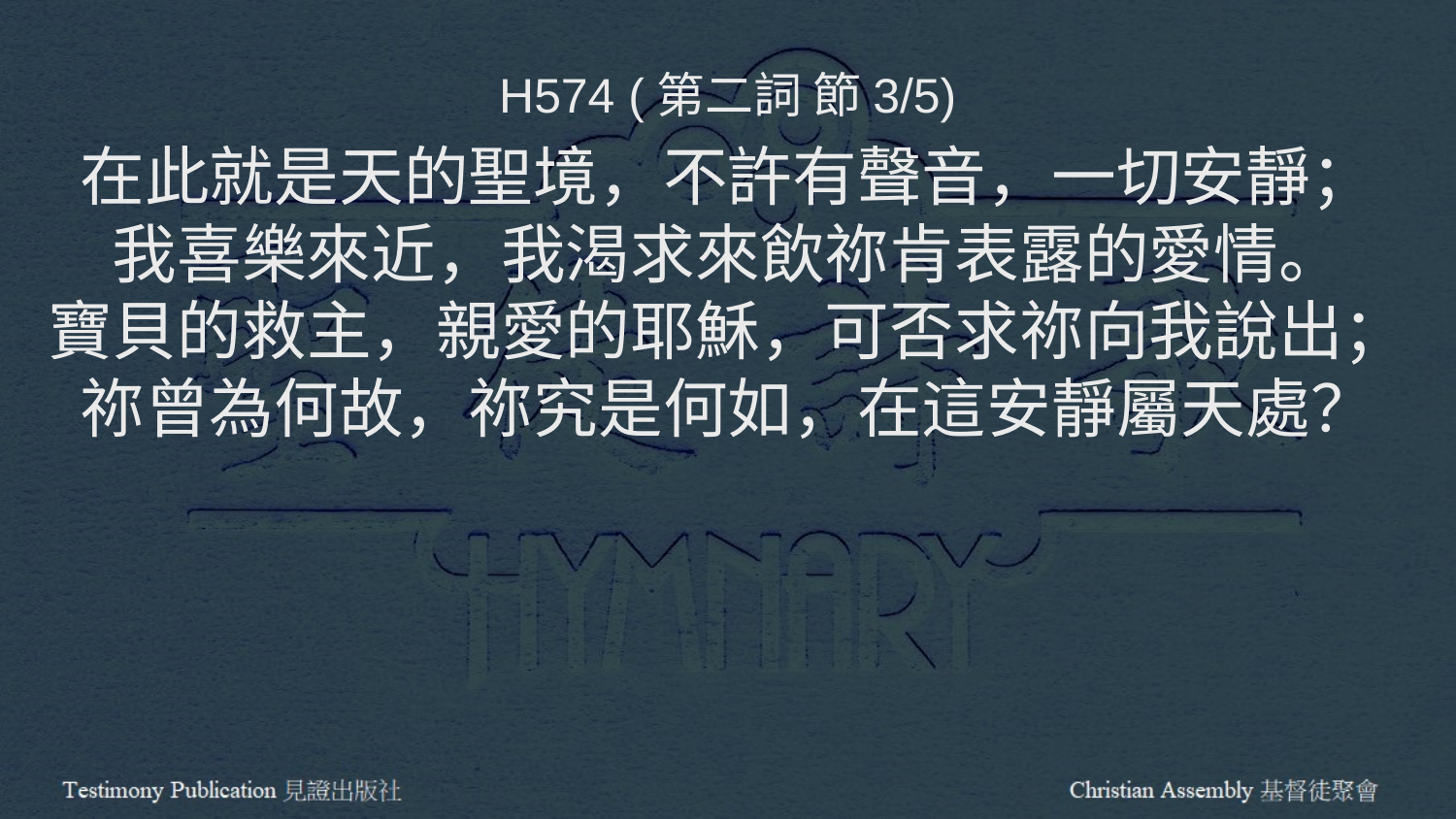

H574 (第二詞 節3/5)
在此就是天的聖境，不許有聲音，一切安靜；
我喜樂來近，我渴求來飲祢肯表露的愛情。
寶貝的救主，親愛的耶穌，可否求祢向我說出；
祢曾為何故，祢究是何如，在這安靜屬天處？